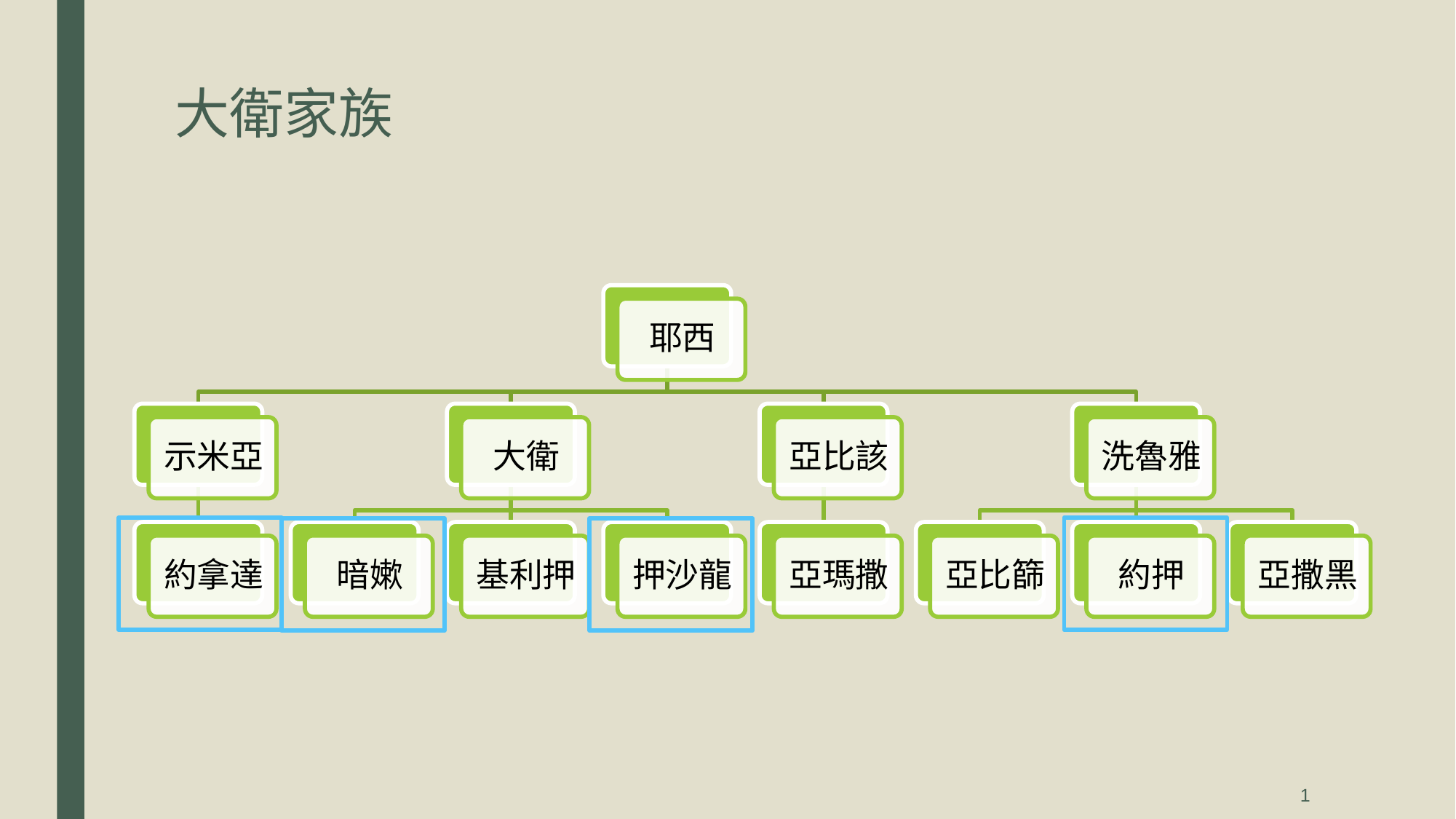

# 大衛家族
耶西
示米亞
約拿達
大衛
暗嫰
基利押
押沙龍
亞比該
亞瑪撒
洗魯雅
亞比篩
約押
亞撒黑

1